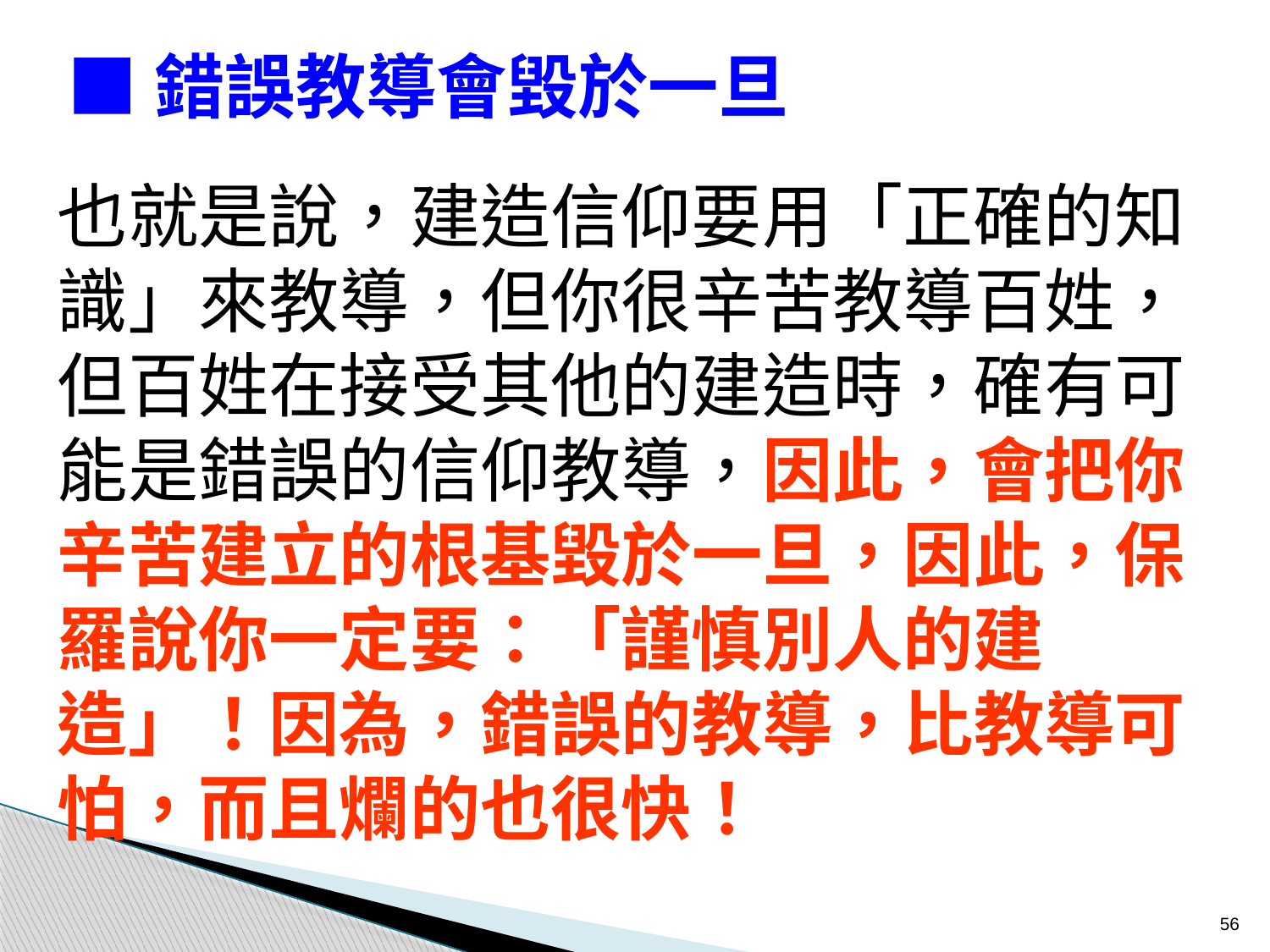

■錯誤教導會毀於一旦
也就是說，建造信仰要用「正確的知識」來教導，但你很辛苦教導百姓，但百姓在接受其他的建造時，確有可能是錯誤的信仰教導，因此，會把你辛苦建立的根基毀於一旦，因此，保羅說你一定要：「謹慎別人的建造」！因為，錯誤的教導，比教導可怕，而且爛的也很快！
56